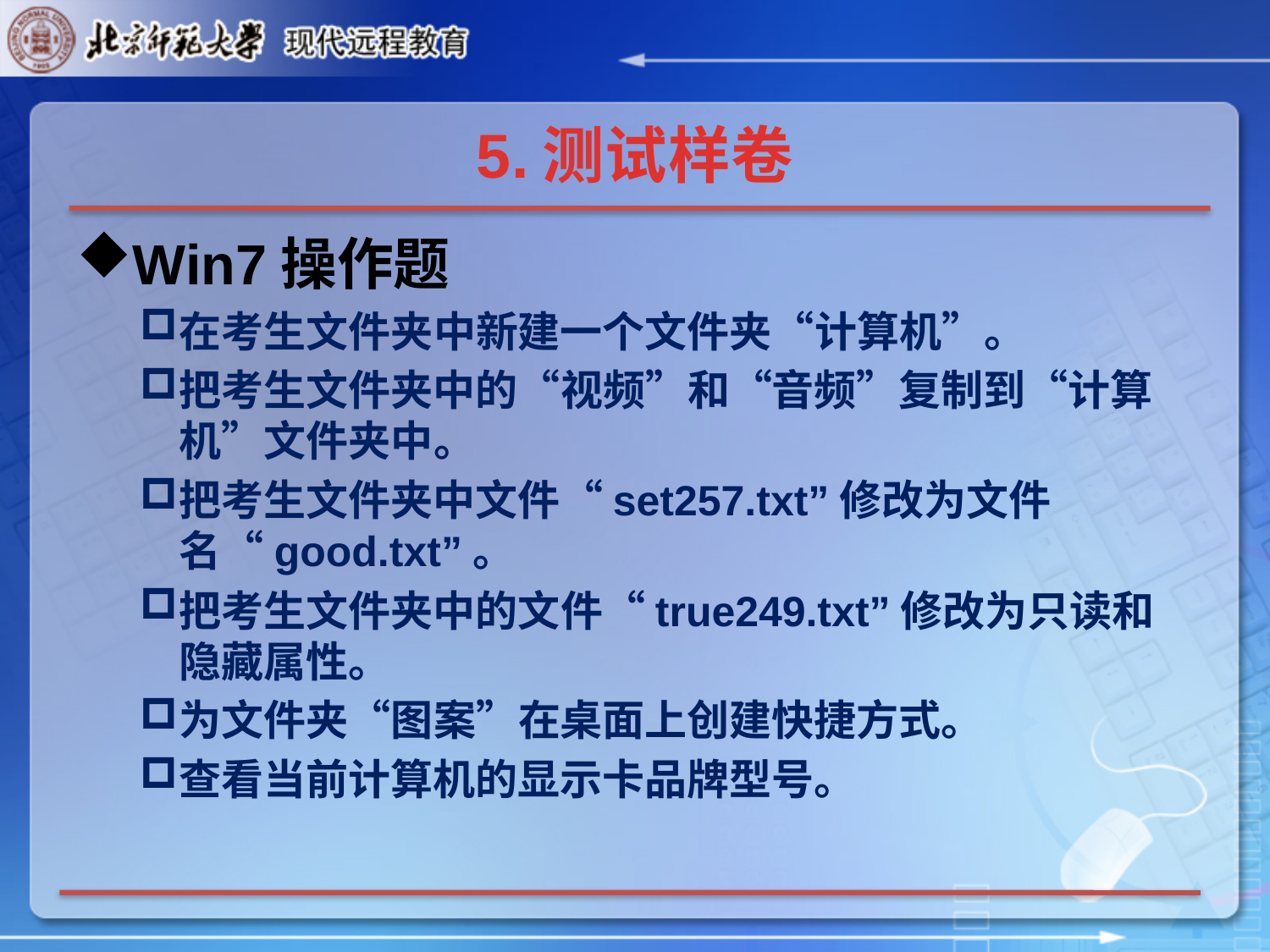

# 5.测试样卷
Win7操作题
在考生文件夹中新建一个文件夹“计算机”。
把考生文件夹中的“视频”和“音频”复制到“计算机”文件夹中。
把考生文件夹中文件“set257.txt”修改为文件名“good.txt”。
把考生文件夹中的文件“true249.txt”修改为只读和隐藏属性。
为文件夹“图案”在桌面上创建快捷方式。
查看当前计算机的显示卡品牌型号。